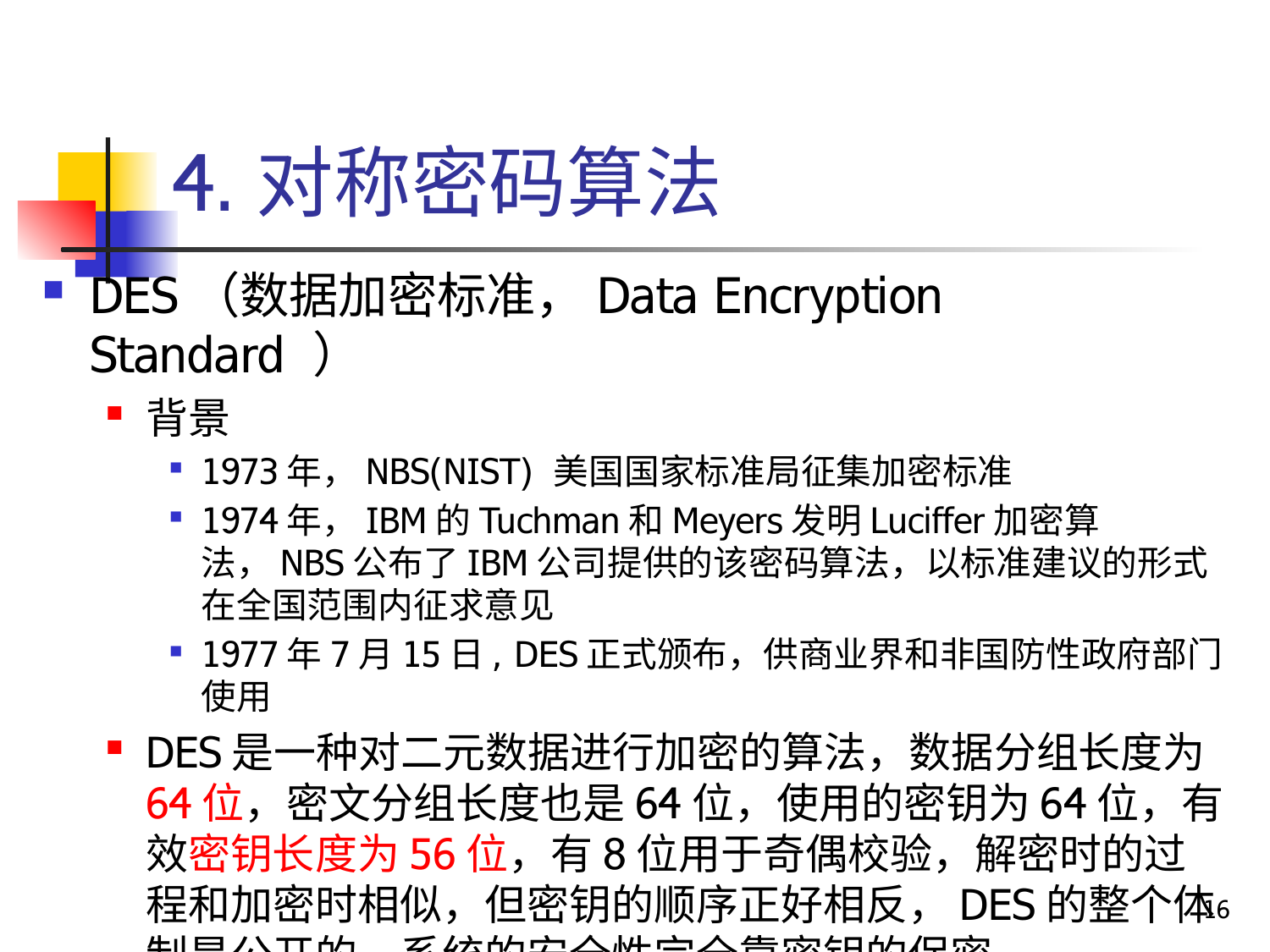

# 4.对称密码算法
DES（数据加密标准，Data Encryption Standard ）
背景
1973年，NBS(NIST) 美国国家标准局征集加密标准
1974年，IBM的Tuchman和Meyers发明Luciffer加密算法，NBS公布了IBM公司提供的该密码算法，以标准建议的形式在全国范围内征求意见
1977年7月15日, DES正式颁布，供商业界和非国防性政府部门使用
DES是一种对二元数据进行加密的算法，数据分组长度为64位，密文分组长度也是64位，使用的密钥为64位，有效密钥长度为56位，有8位用于奇偶校验，解密时的过程和加密时相似，但密钥的顺序正好相反，DES的整个体制是公开的，系统的安全性完全靠密钥的保密。
16